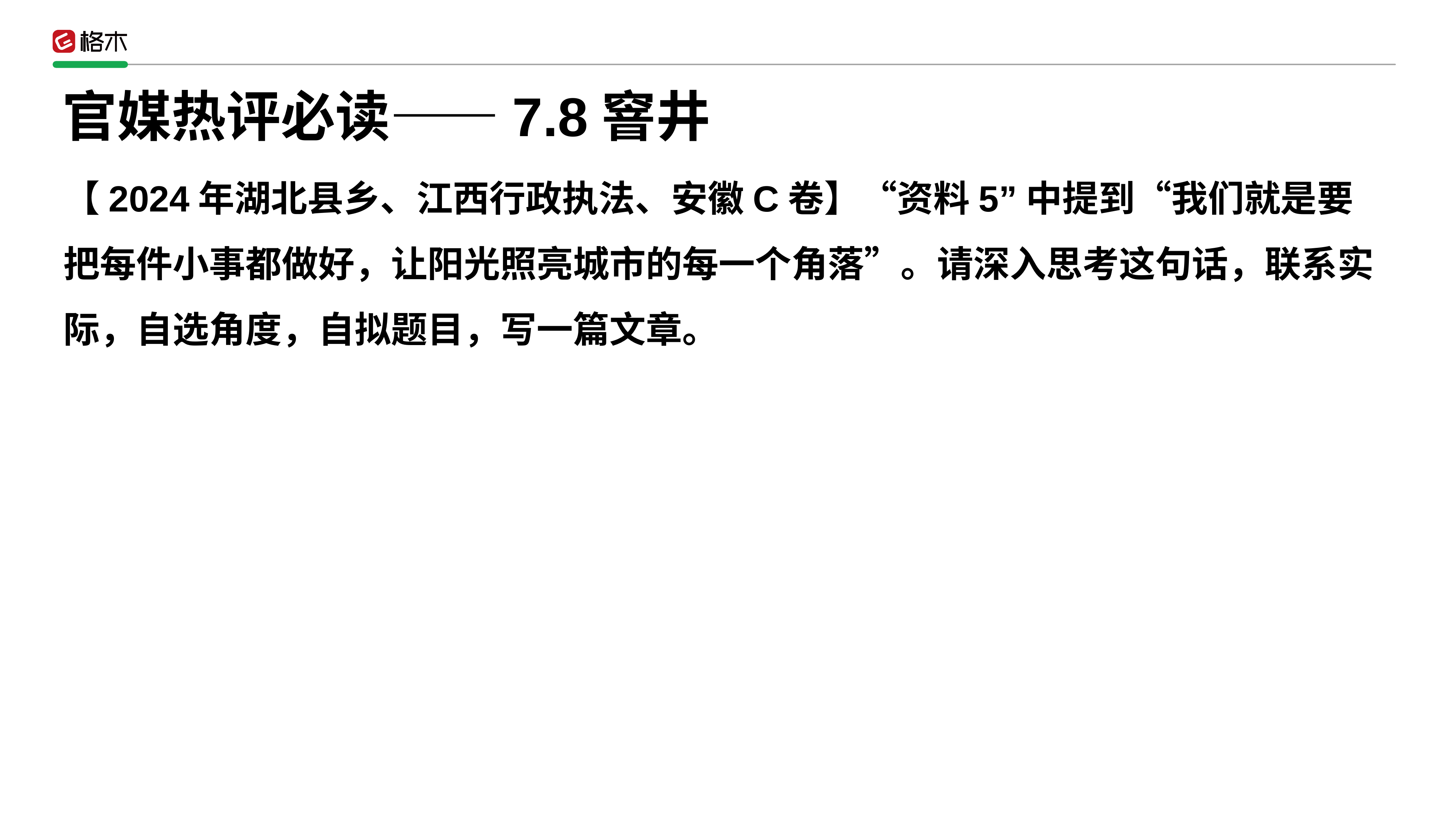

官媒热评必读——7.8窨井
【2024年湖北县乡、江西行政执法、安徽C卷】“资料5”中提到“我们就是要把每件小事都做好，让阳光照亮城市的每一个角落”。请深入思考这句话，联系实际，自选角度，自拟题目，写一篇文章。